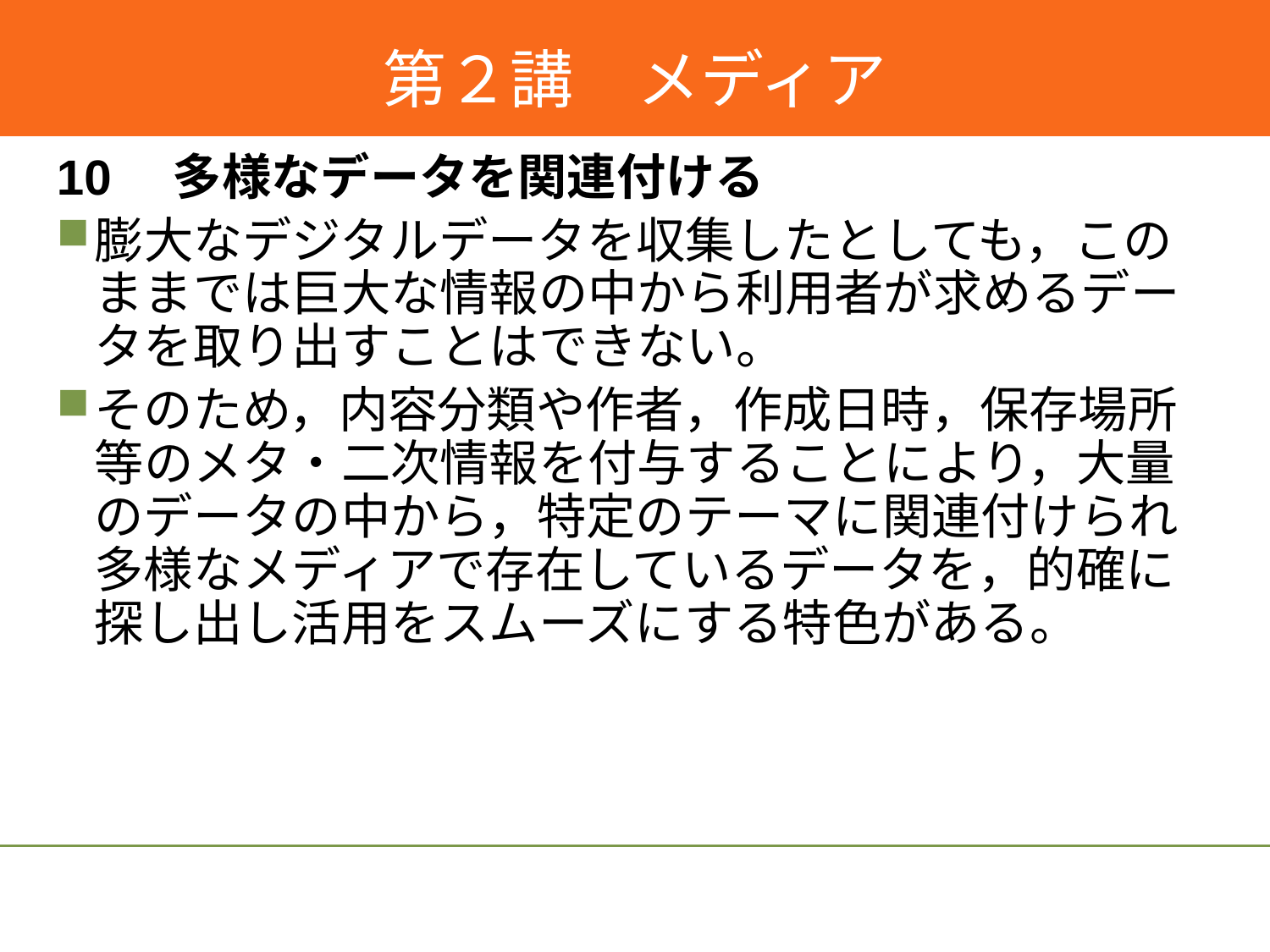

#
第２講　メディア
10　多様なデータを関連付ける
膨大なデジタルデータを収集したとしても，このままでは巨大な情報の中から利用者が求めるデータを取り出すことはできない。
そのため，内容分類や作者，作成日時，保存場所等のメタ・二次情報を付与することにより，大量のデータの中から，特定のテーマに関連付けられ多様なメディアで存在しているデータを，的確に探し出し活用をスムーズにする特色がある。